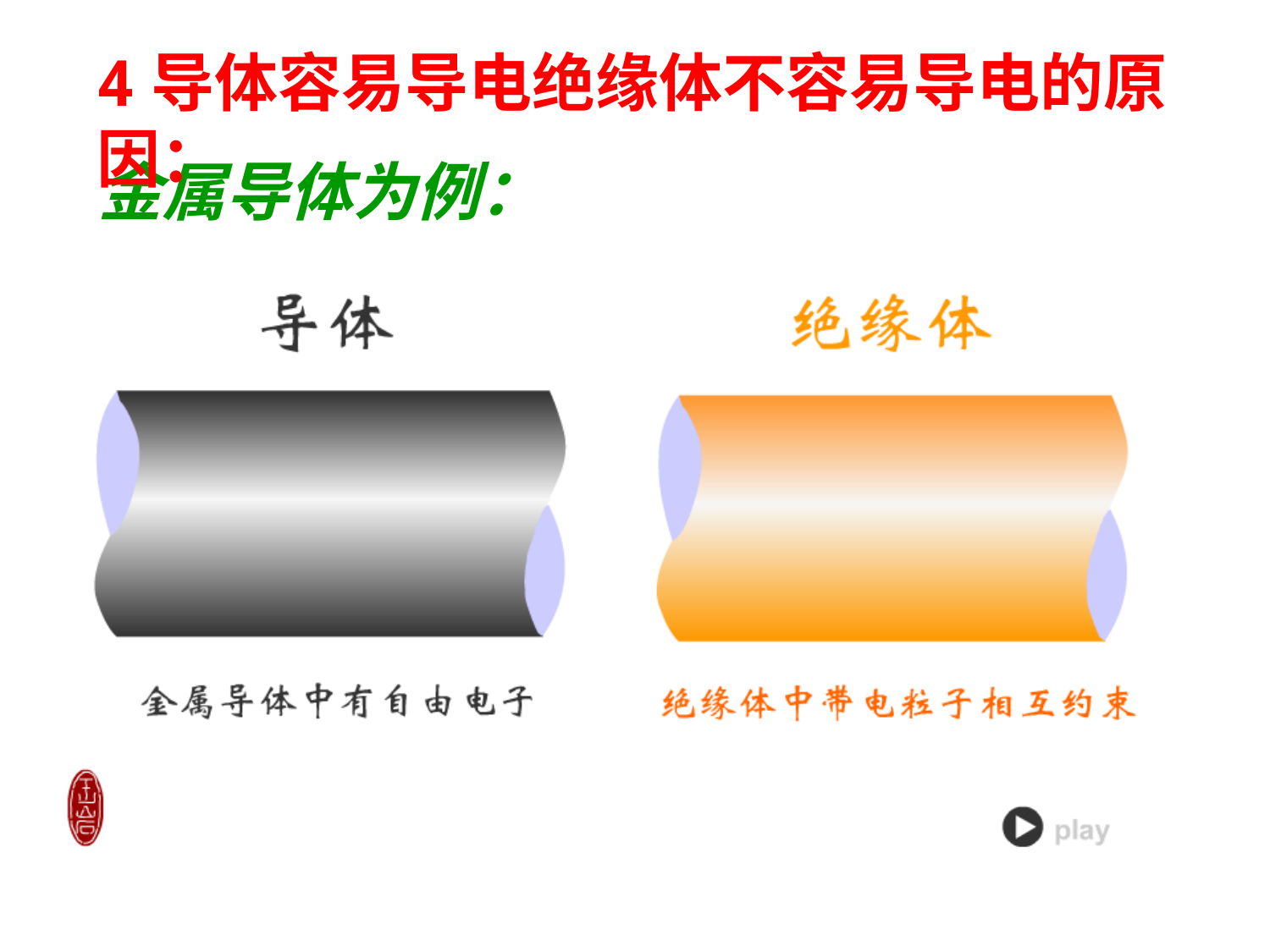

4导体容易导电绝缘体不容易导电的原因：
金属导体为例：
导体容易导电
导
导
导
导
导
导